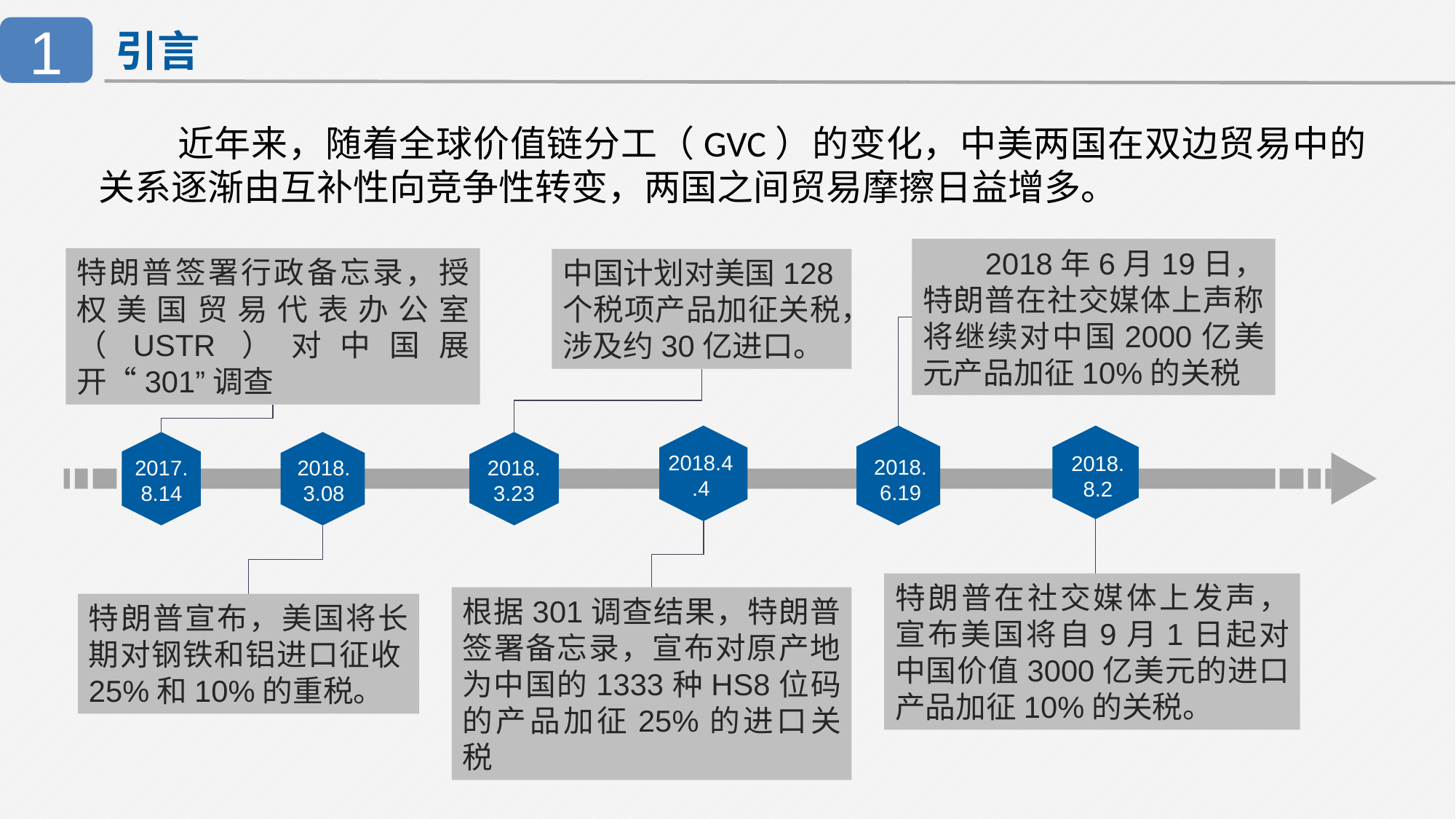

1
引言
        近年来，随着全球价值链分工（GVC）的变化，中美两国在双边贸易中的关系逐渐由互补性向竞争性转变，两国之间贸易摩擦日益增多。
       2018年6月19日，特朗普在社交媒体上声称将继续对中国2000亿美元产品加征10%的关税
特朗普签署行政备忘录，授权美国贸易代表办公室（USTR）对中国展开“301”调查
中国计划对美国128个税项产品加征关税，涉及约30亿进口。

2018.4.4

2018.6.19

2018.8.2

2018.3.08

2018.3.23

2017.8.14

特朗普在社交媒体上发声，宣布美国将自9月1日起对中国价值3000亿美元的进口产品加征10%的关税。
根据301调查结果，特朗普签署备忘录，宣布对原产地为中国的1333种HS8位码的产品加征25%的进口关税
特朗普宣布，美国将长期对钢铁和铝进口征收25%和10%的重税。